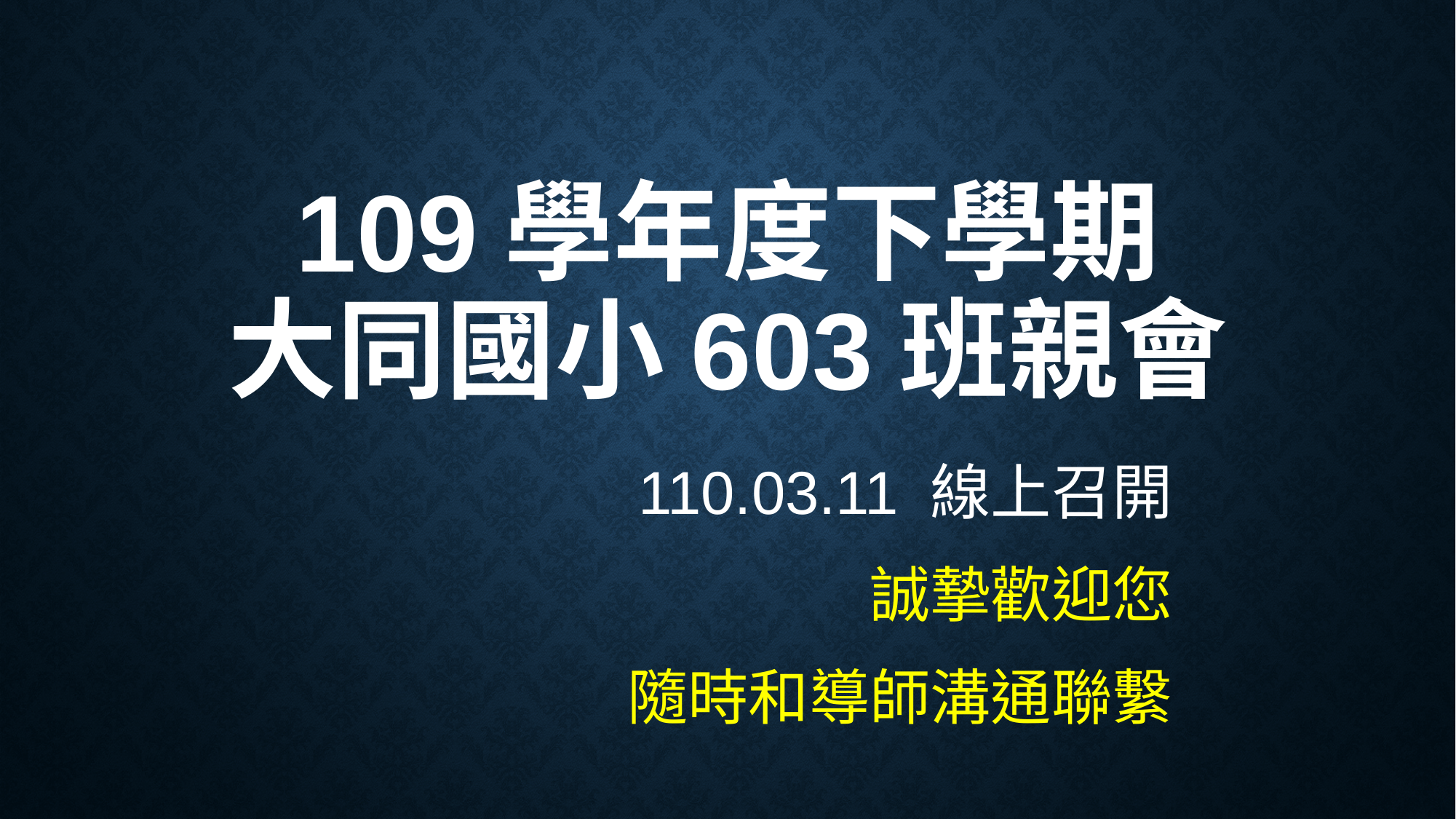

# 109學年度下學期 大同國小603班親會
110.03.11 線上召開
誠摯歡迎您
隨時和導師溝通聯繫